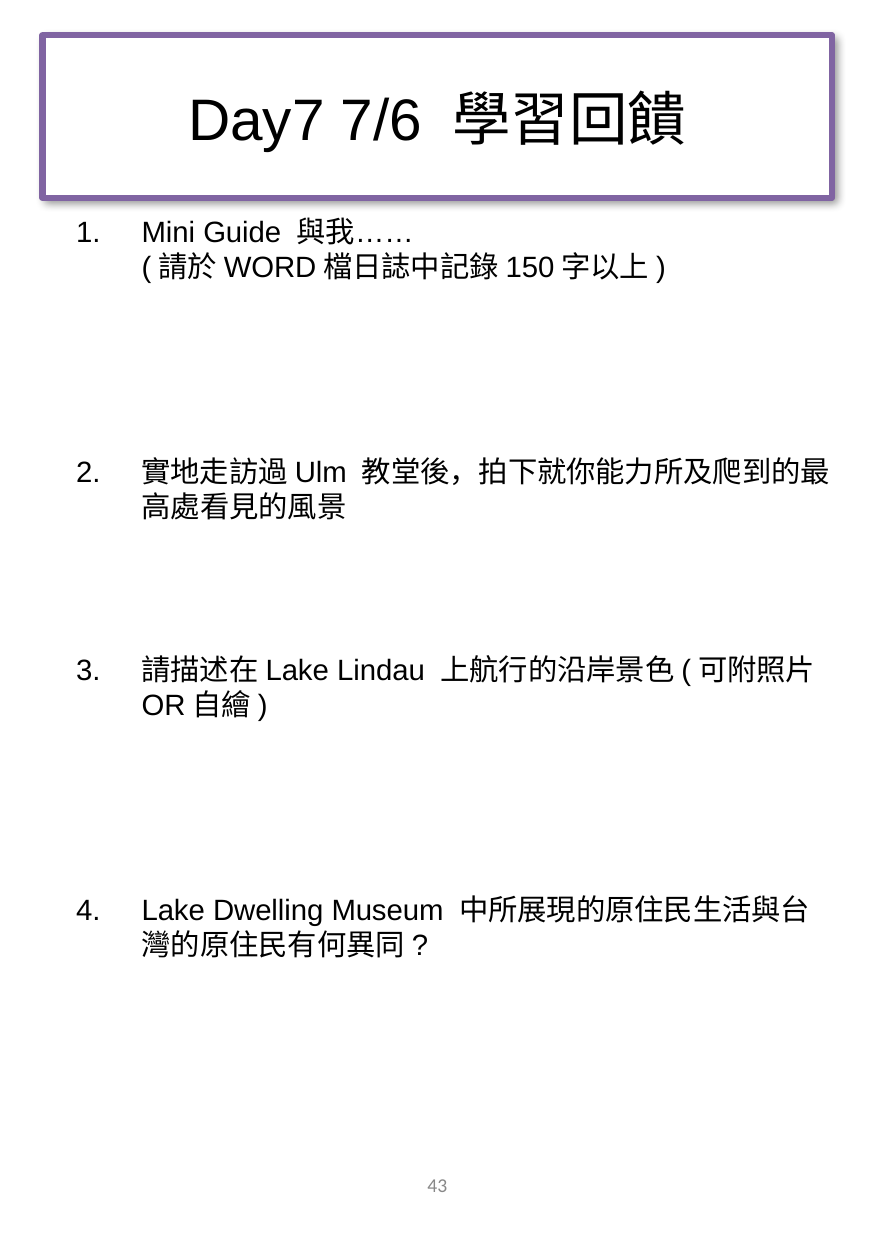

# Day7 7/6 學習回饋
Mini Guide 與我……
(請於WORD檔日誌中記錄150字以上)

實地走訪過Ulm 教堂後，拍下就你能力所及爬到的最高處看見的風景

請描述在Lake Lindau 上航行的沿岸景色(可附照片OR自繪)

Lake Dwelling Museum 中所展現的原住民生活與台灣的原住民有何異同?

43